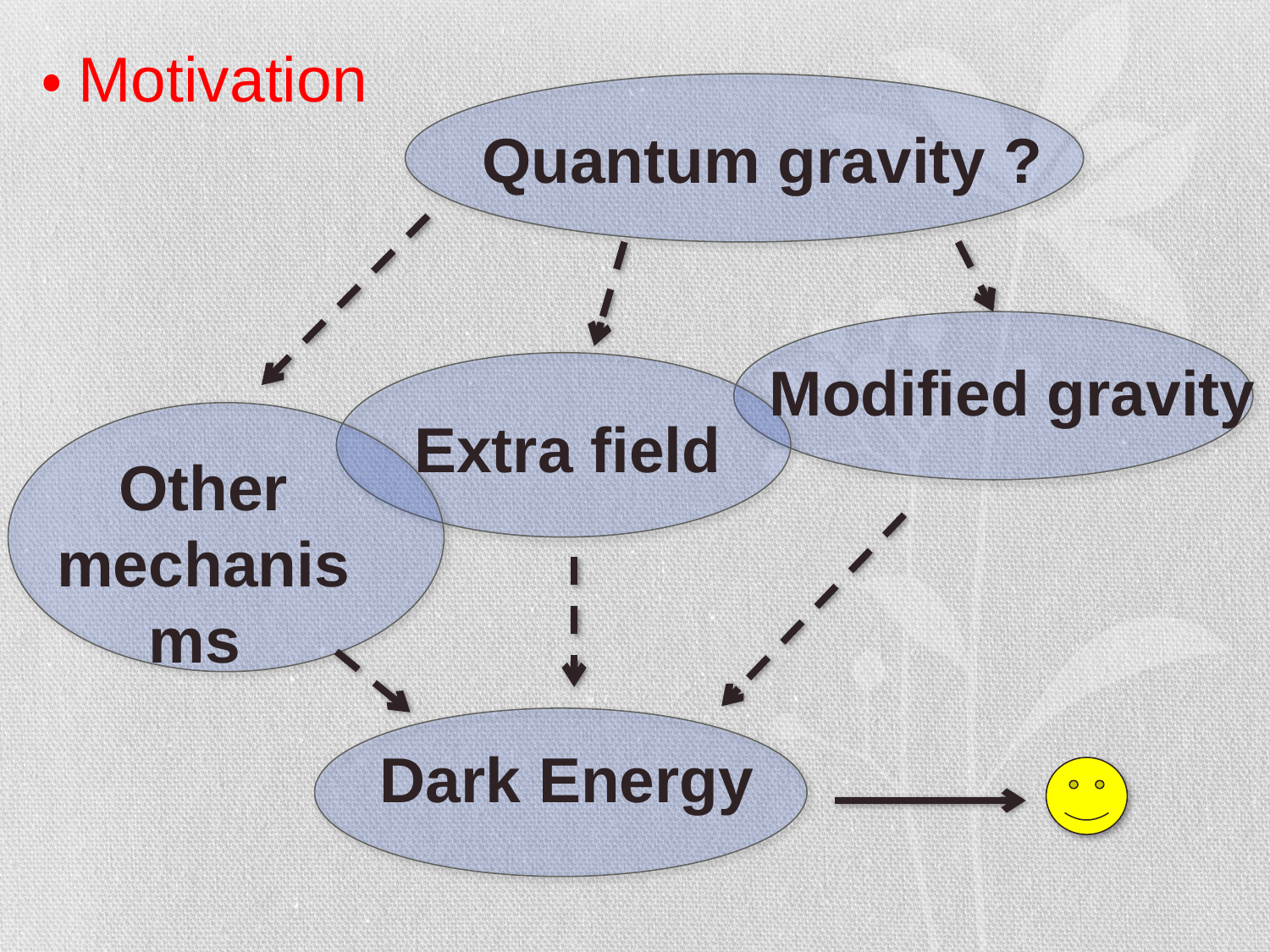

・Motivation

Quantum gravity ?

Modified gravity

Extra field
Other
mechanisms

Dark Energy